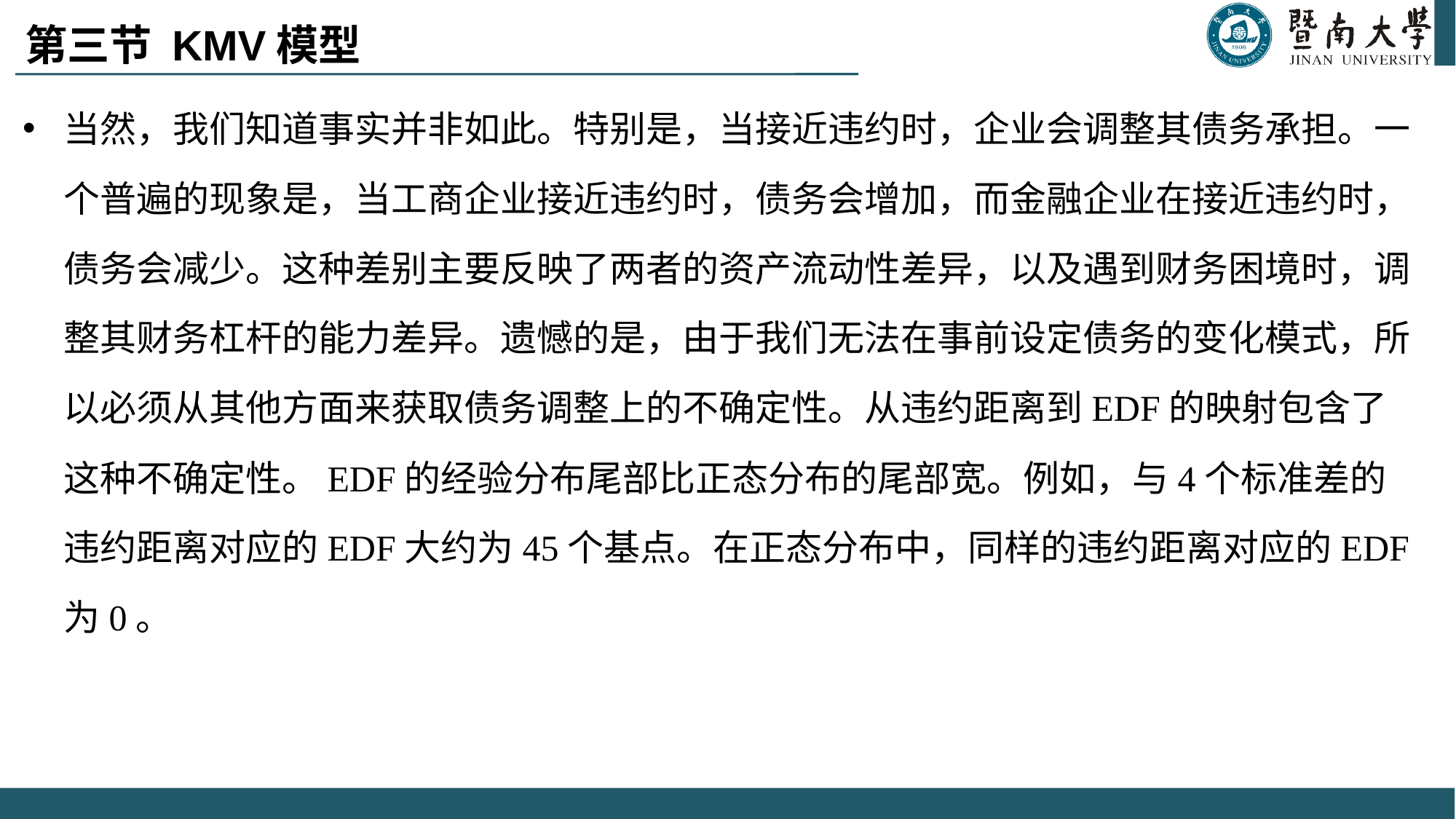

# 第三节 KMV模型
当然，我们知道事实并非如此。特别是，当接近违约时，企业会调整其债务承担。一个普遍的现象是，当工商企业接近违约时，债务会增加，而金融企业在接近违约时，债务会减少。这种差别主要反映了两者的资产流动性差异，以及遇到财务困境时，调整其财务杠杆的能力差异。遗憾的是，由于我们无法在事前设定债务的变化模式，所以必须从其他方面来获取债务调整上的不确定性。从违约距离到EDF的映射包含了这种不确定性。EDF的经验分布尾部比正态分布的尾部宽。例如，与4个标准差的违约距离对应的EDF大约为45个基点。在正态分布中，同样的违约距离对应的EDF为0。